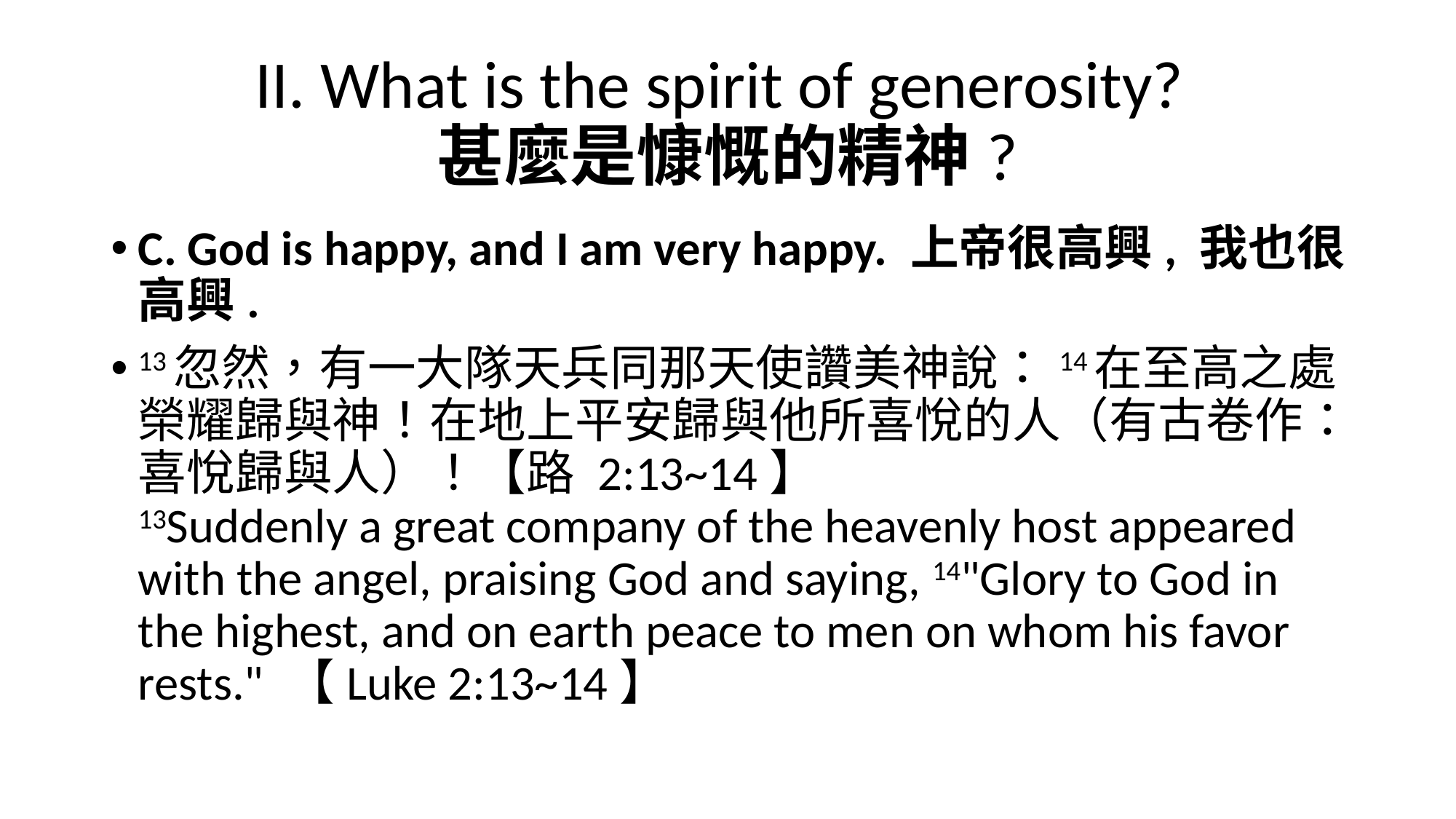

# II. What is the spirit of generosity? 甚麼是慷慨的精神?
C. God is happy, and I am very happy. 上帝很高興, 我也很高興.
13忽然，有一大隊天兵同那天使讚美神說：14在至高之處榮耀歸與神！在地上平安歸與他所喜悅的人（有古卷作：喜悅歸與人）！【路 2:13~14】
13Suddenly a great company of the heavenly host appeared with the angel, praising God and saying, 14"Glory to God in the highest, and on earth peace to men on whom his favor rests." 【Luke 2:13~14】